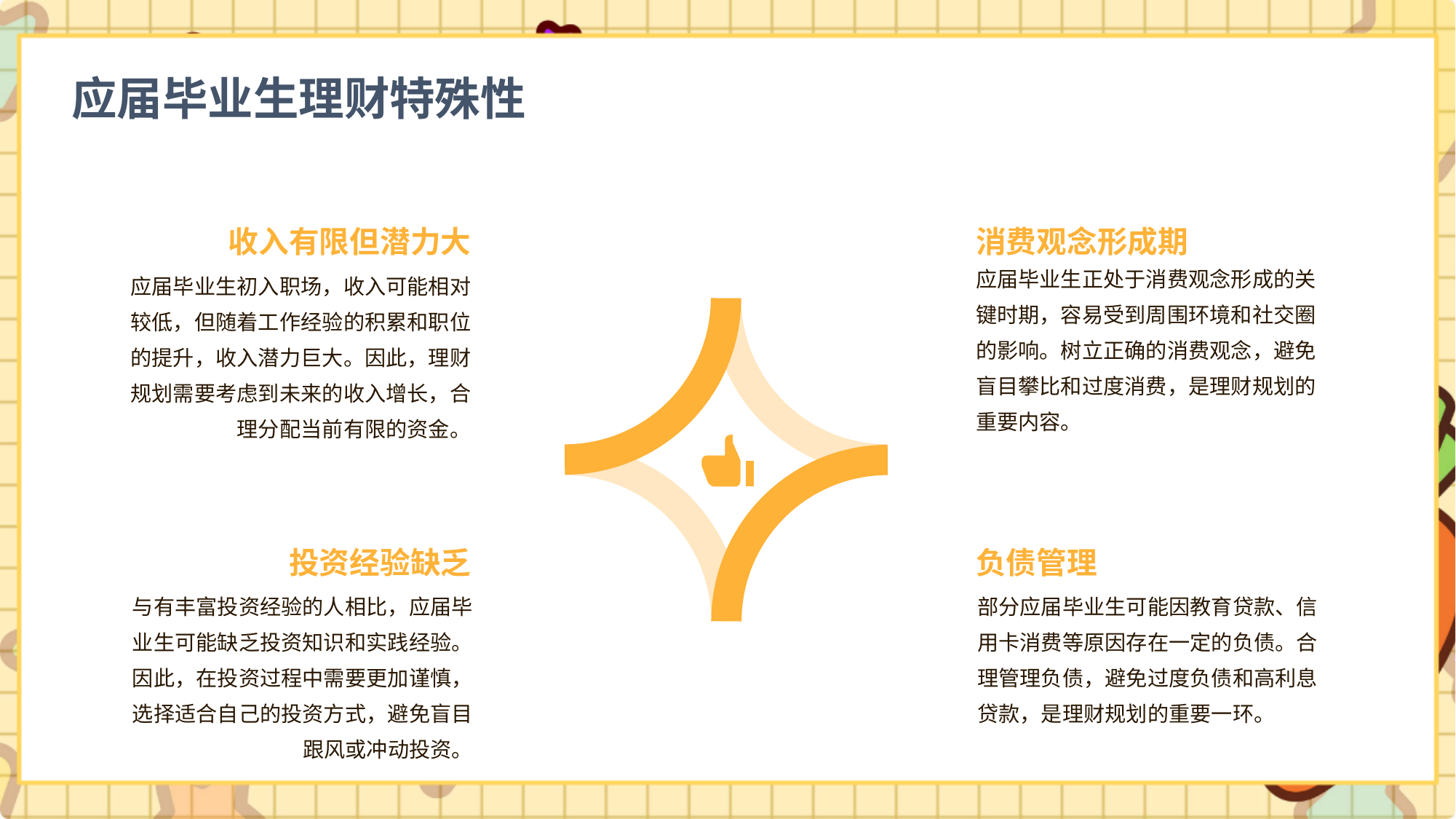

应届毕业生理财特殊性

收入有限但潜力大
消费观念形成期
应届毕业生正处于消费观念形成的关键时期，容易受到周围环境和社交圈的影响。树立正确的消费观念，避免盲目攀比和过度消费，是理财规划的重要内容。
应届毕业生初入职场，收入可能相对较低，但随着工作经验的积累和职位的提升，收入潜力巨大。因此，理财规划需要考虑到未来的收入增长，合理分配当前有限的资金。

投资经验缺乏
负债管理
与有丰富投资经验的人相比，应届毕业生可能缺乏投资知识和实践经验。因此，在投资过程中需要更加谨慎，选择适合自己的投资方式，避免盲目跟风或冲动投资。
部分应届毕业生可能因教育贷款、信用卡消费等原因存在一定的负债。合理管理负债，避免过度负债和高利息贷款，是理财规划的重要一环。